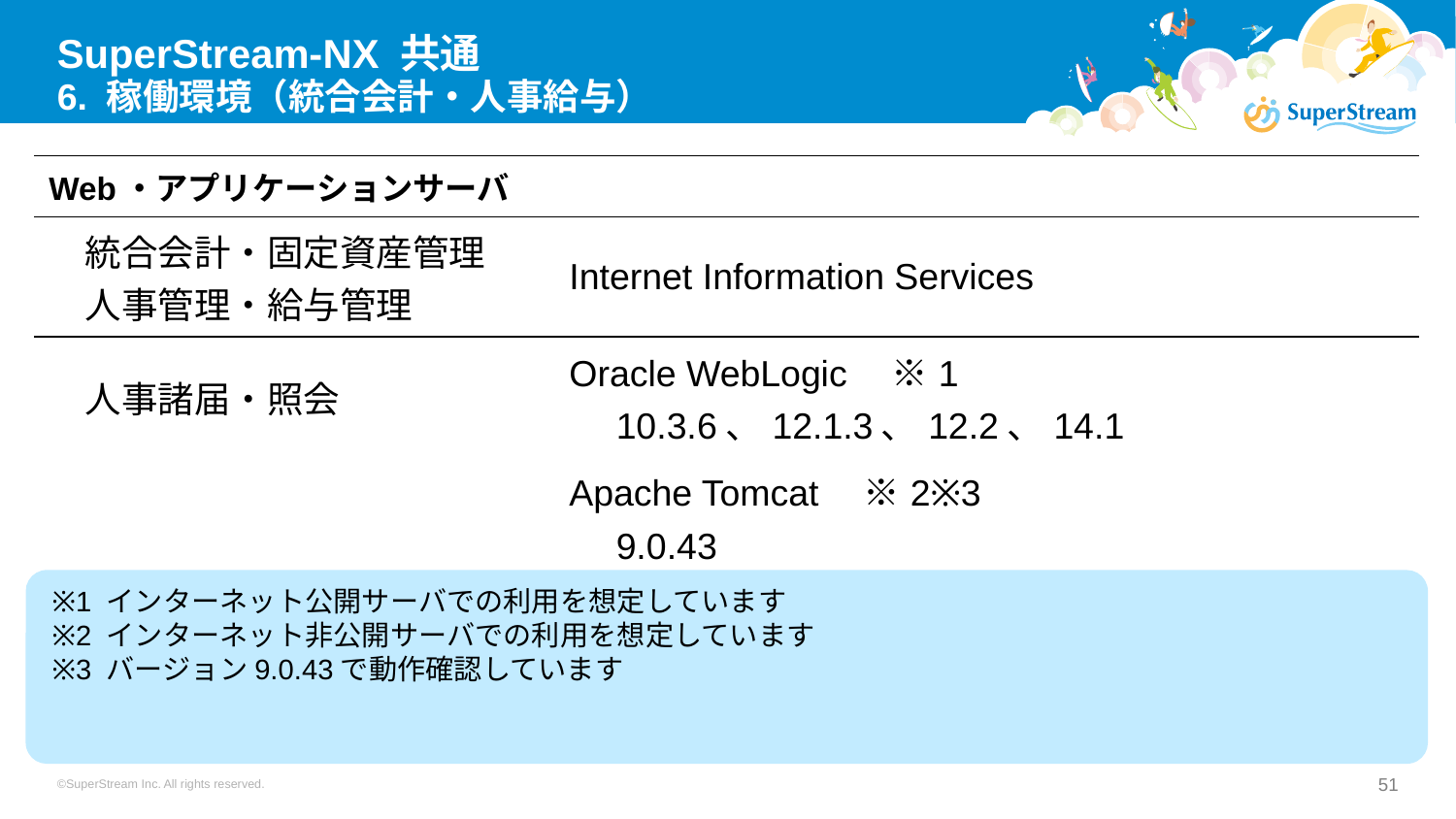

# SuperStream-NX 共通 6. 稼働環境（統合会計・人事給与）
| Web・アプリケーションサーバ |  |
| --- | --- |
| 統合会計・固定資産管理 　人事管理・給与管理 | Internet Information Services |
| 人事諸届・照会 | Oracle WebLogic　※1 　10.3.6、12.1.3、12.2、14.1 |
|  | Apache Tomcat　※2※3 　9.0.43 |
※1 インターネット公開サーバでの利用を想定しています
※2 インターネット非公開サーバでの利用を想定しています
※3 バージョン9.0.43で動作確認しています
©SuperStream Inc. All rights reserved.
51